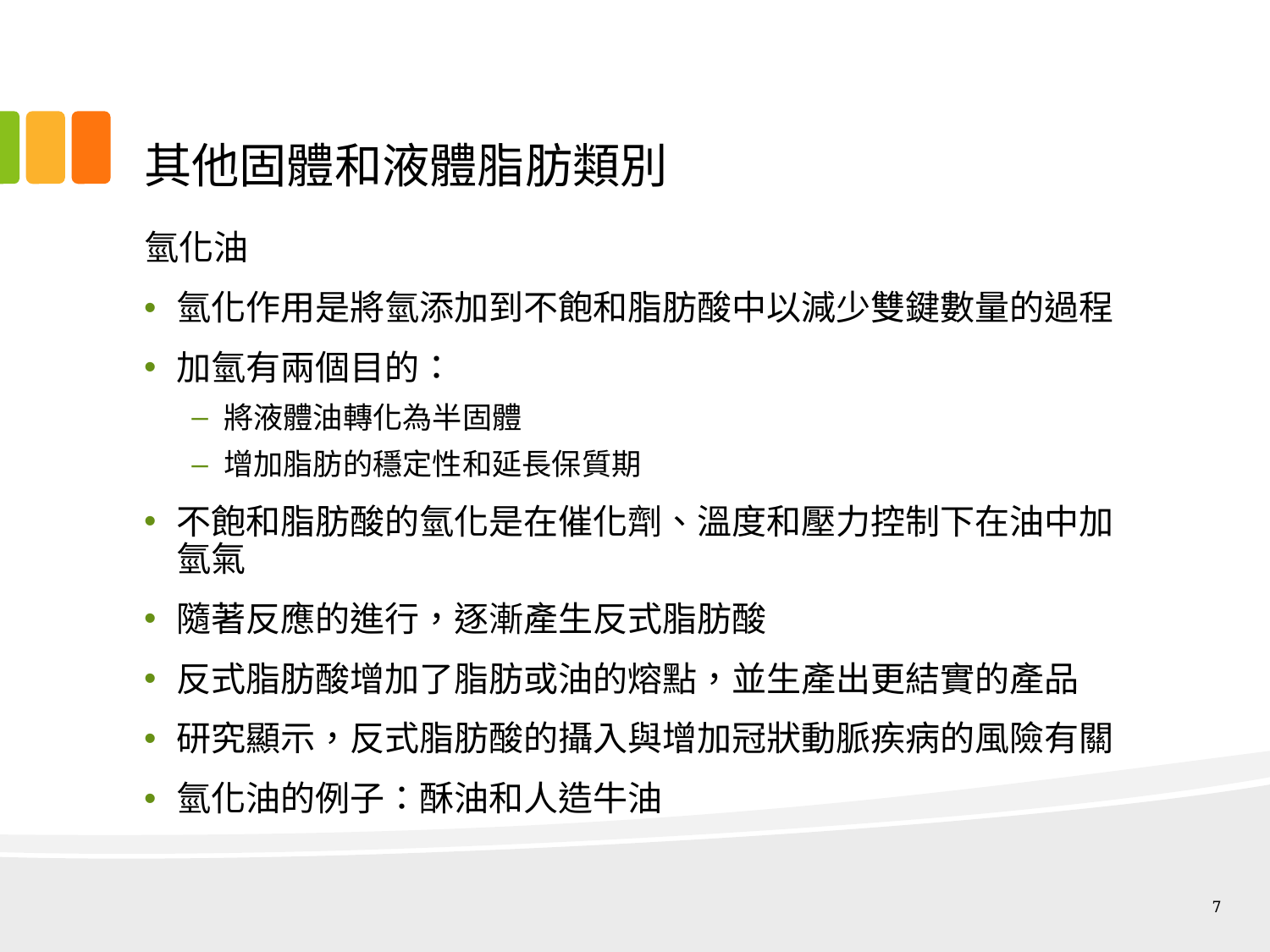

# 其他固體和液體脂肪類別
氫化油
氫化作用是將氫添加到不飽和脂肪酸中以減少雙鍵數量的過程
加氫有兩個目的：
將液體油轉化為半固體
增加脂肪的穩定性和延長保質期
不飽和脂肪酸的氫化是在催化劑、溫度和壓力控制下在油中加氫氣
隨著反應的進行，逐漸產生反式脂肪酸
反式脂肪酸增加了脂肪或油的熔點，並生產出更結實的產品
研究顯示，反式脂肪酸的攝入與增加冠狀動脈疾病的風險有關
氫化油的例子：酥油和人造牛油
7